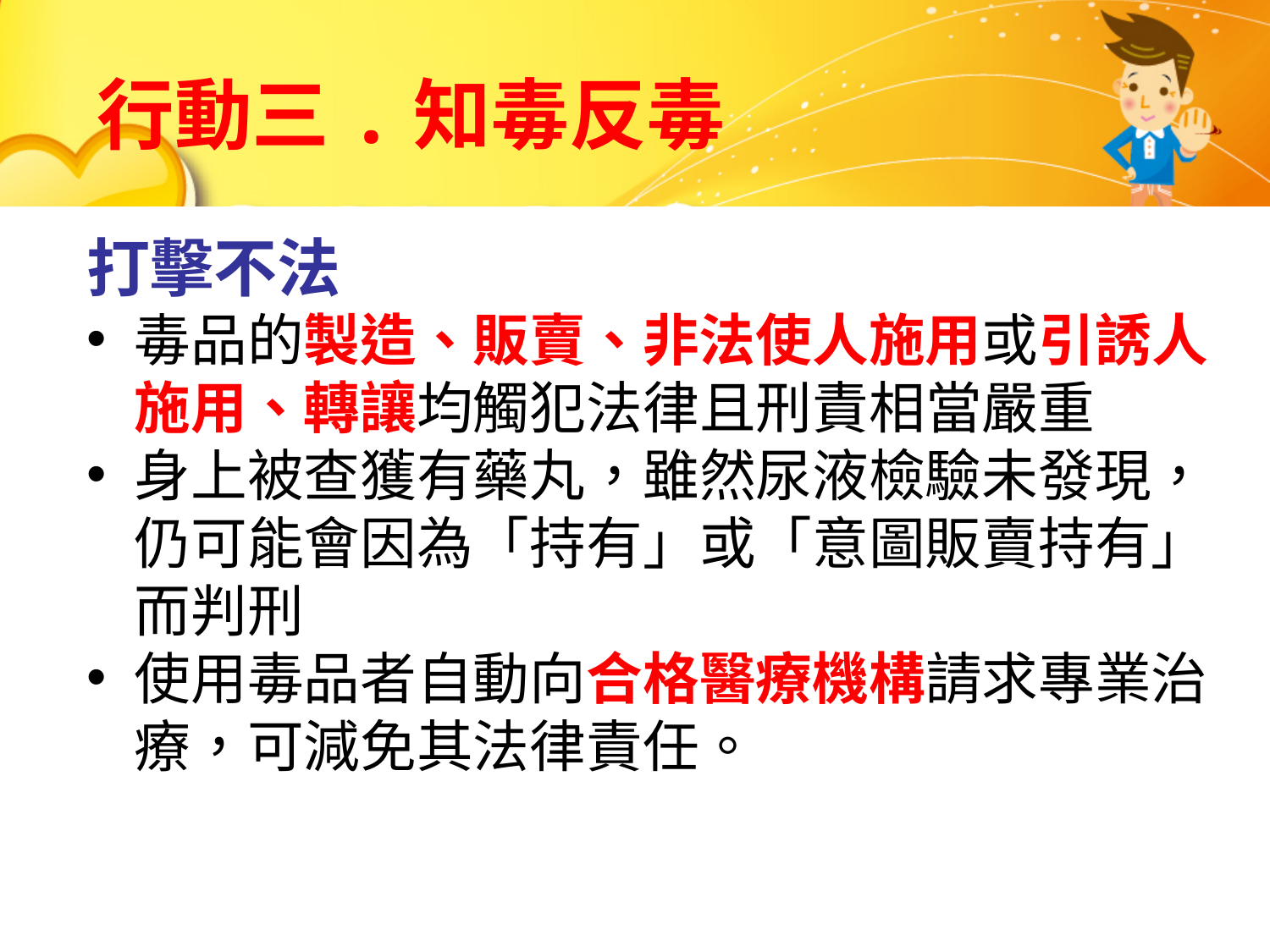

行動三.知毒反毒
打擊不法
毒品的製造、販賣、非法使人施用或引誘人施用、轉讓均觸犯法律且刑責相當嚴重
身上被查獲有藥丸，雖然尿液檢驗未發現，仍可能會因為「持有」或「意圖販賣持有」而判刑
使用毒品者自動向合格醫療機構請求專業治療，可減免其法律責任。